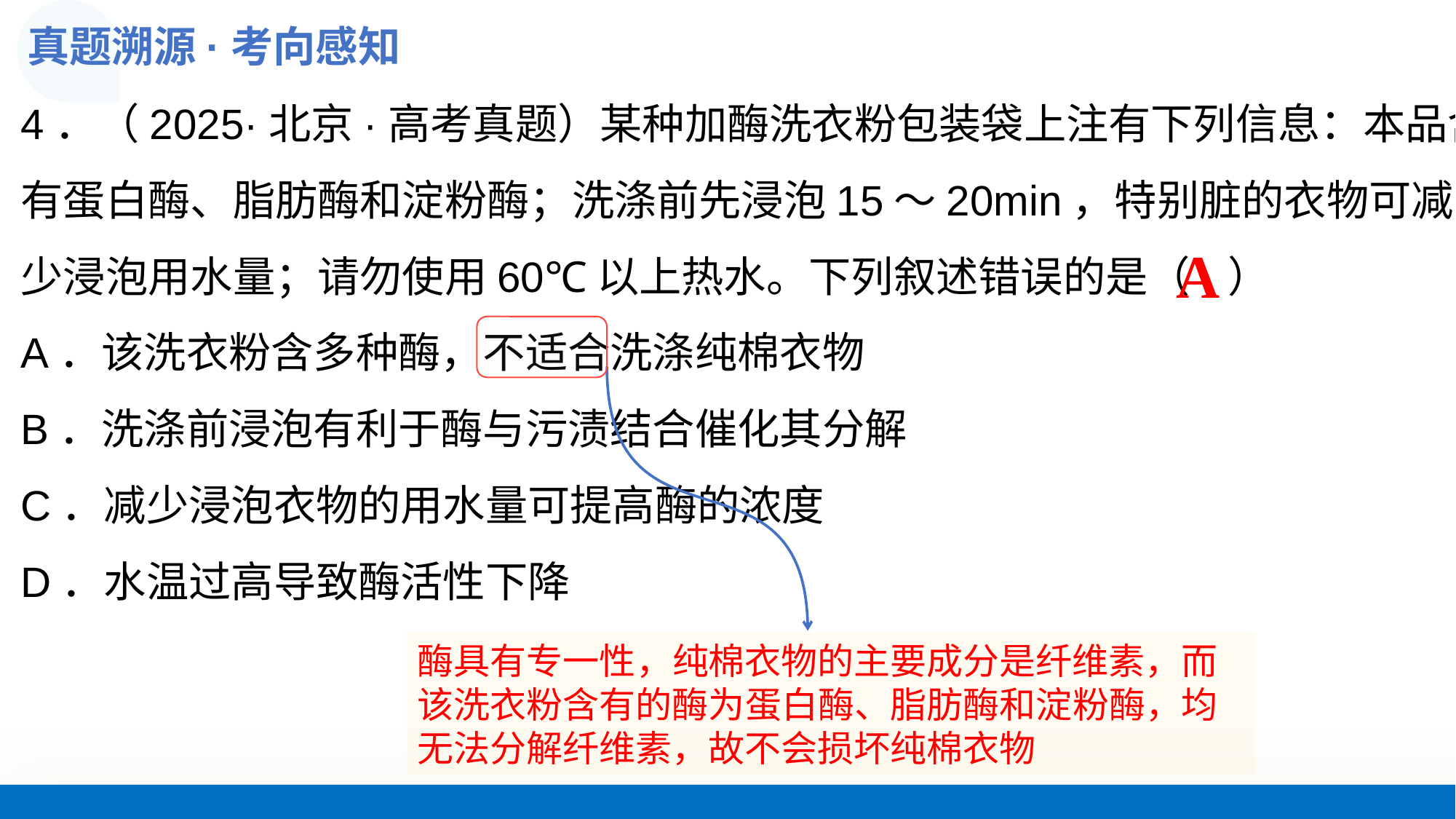

真题溯源·考向感知
4．（2025·北京·高考真题）某种加酶洗衣粉包装袋上注有下列信息：本品含
有蛋白酶、脂肪酶和淀粉酶；洗涤前先浸泡15～20min，特别脏的衣物可减
少浸泡用水量；请勿使用60℃以上热水。下列叙述错误的是（    ）
A．该洗衣粉含多种酶，不适合洗涤纯棉衣物
B．洗涤前浸泡有利于酶与污渍结合催化其分解
C．减少浸泡衣物的用水量可提高酶的浓度
D．水温过高导致酶活性下降
A

酶具有专一性，纯棉衣物的主要成分是纤维素，而该洗衣粉含有的酶为蛋白酶、脂肪酶和淀粉酶，均无法分解纤维素，故不会损坏纯棉衣物